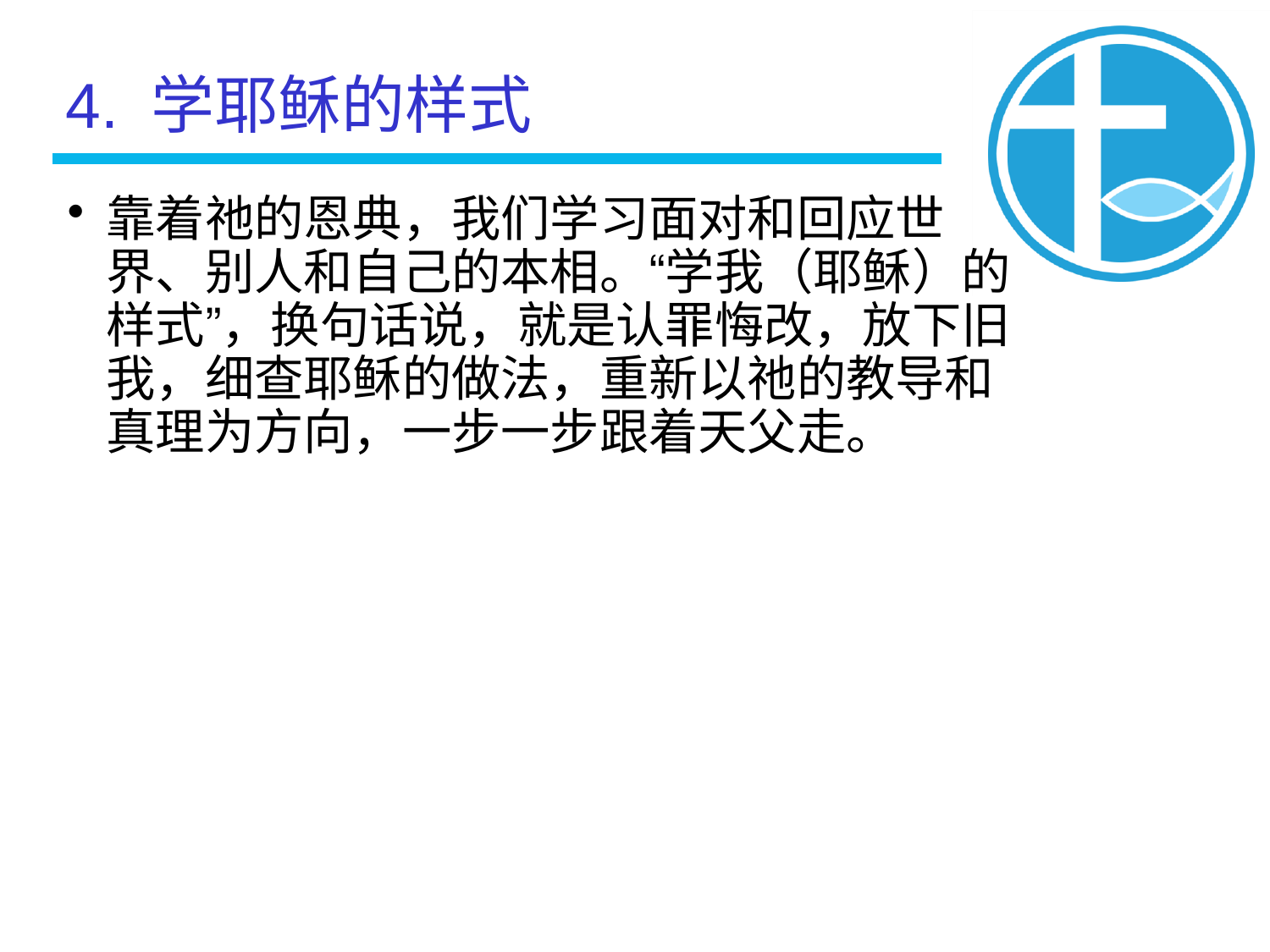

4. 学耶稣的样式
靠着祂的恩典，我们学习面对和回应世界、别人和自己的本相。“学我（耶稣）的样式”，换句话说，就是认罪悔改，放下旧我，细查耶稣的做法，重新以祂的教导和真理为方向，一步一步跟着天父走。